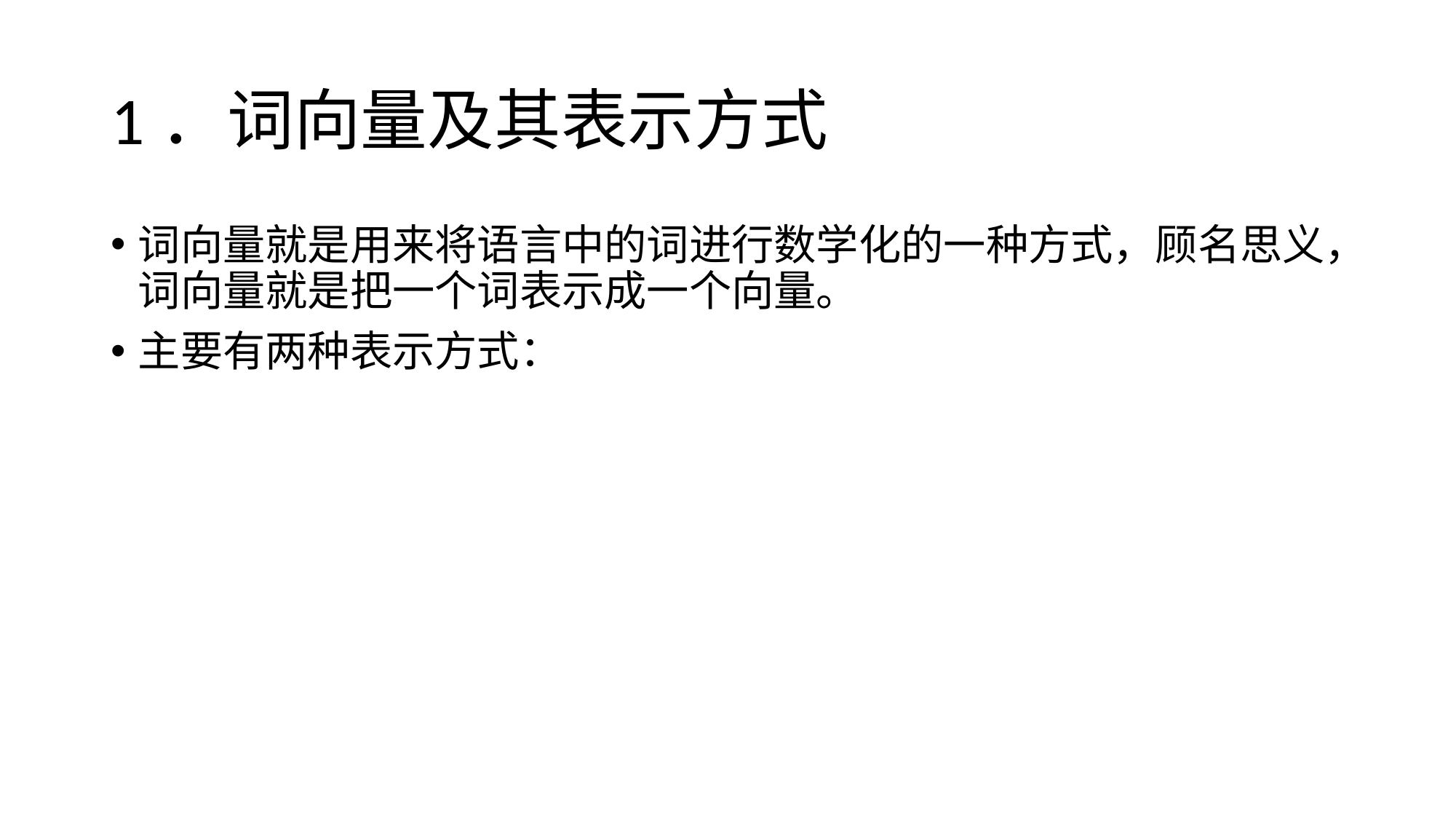

# 1．词向量及其表示方式
词向量就是用来将语言中的词进行数学化的一种方式，顾名思义，词向量就是把一个词表示成一个向量。
主要有两种表示方式：